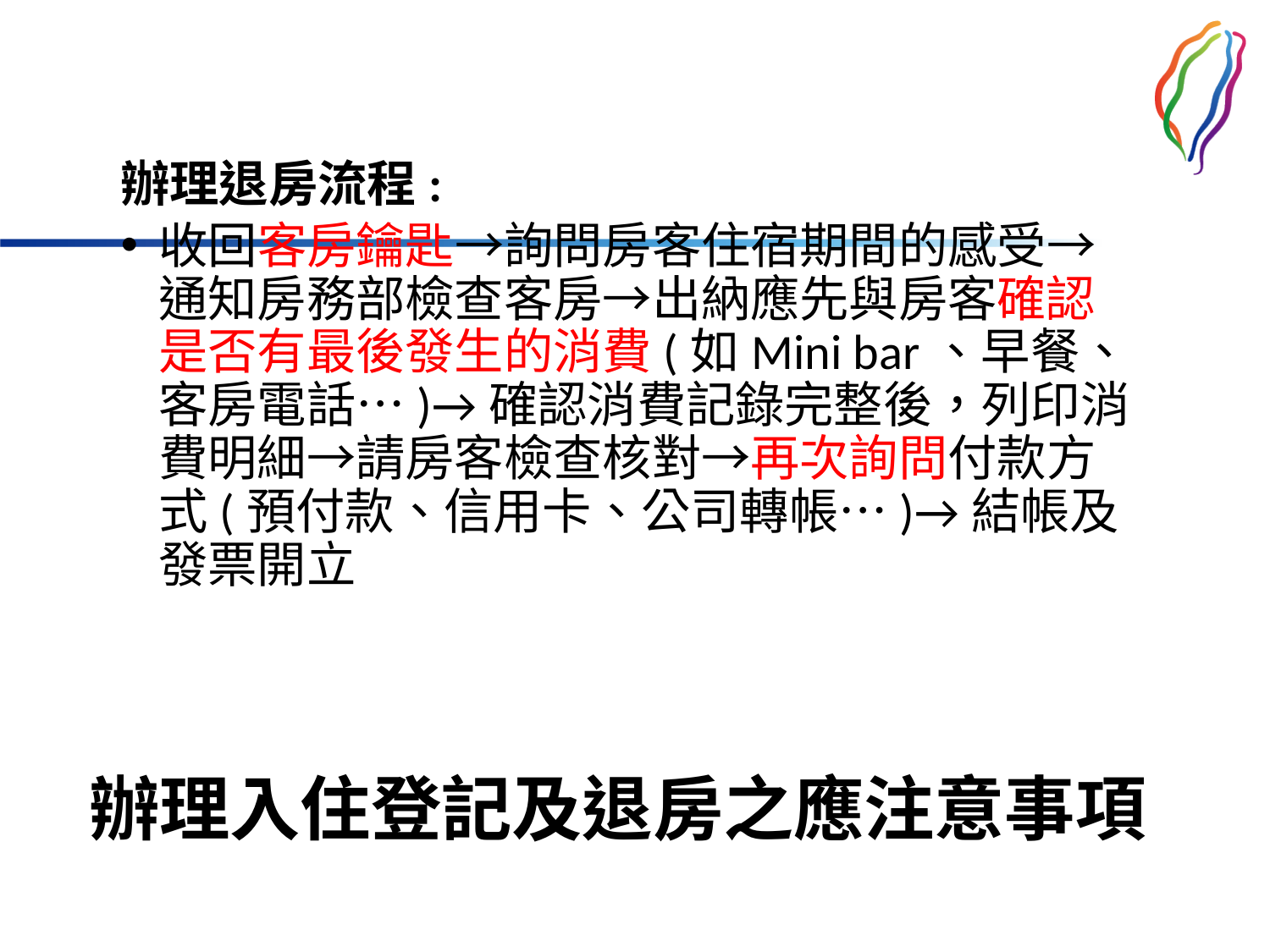

辦理退房流程:
收回客房鑰匙→詢問房客住宿期間的感受→通知房務部檢查客房→出納應先與房客確認是否有最後發生的消費(如Mini bar、早餐、客房電話…)→確認消費記錄完整後，列印消費明細→請房客檢查核對→再次詢問付款方式(預付款、信用卡、公司轉帳…)→結帳及發票開立

# 辦理入住登記及退房之應注意事項